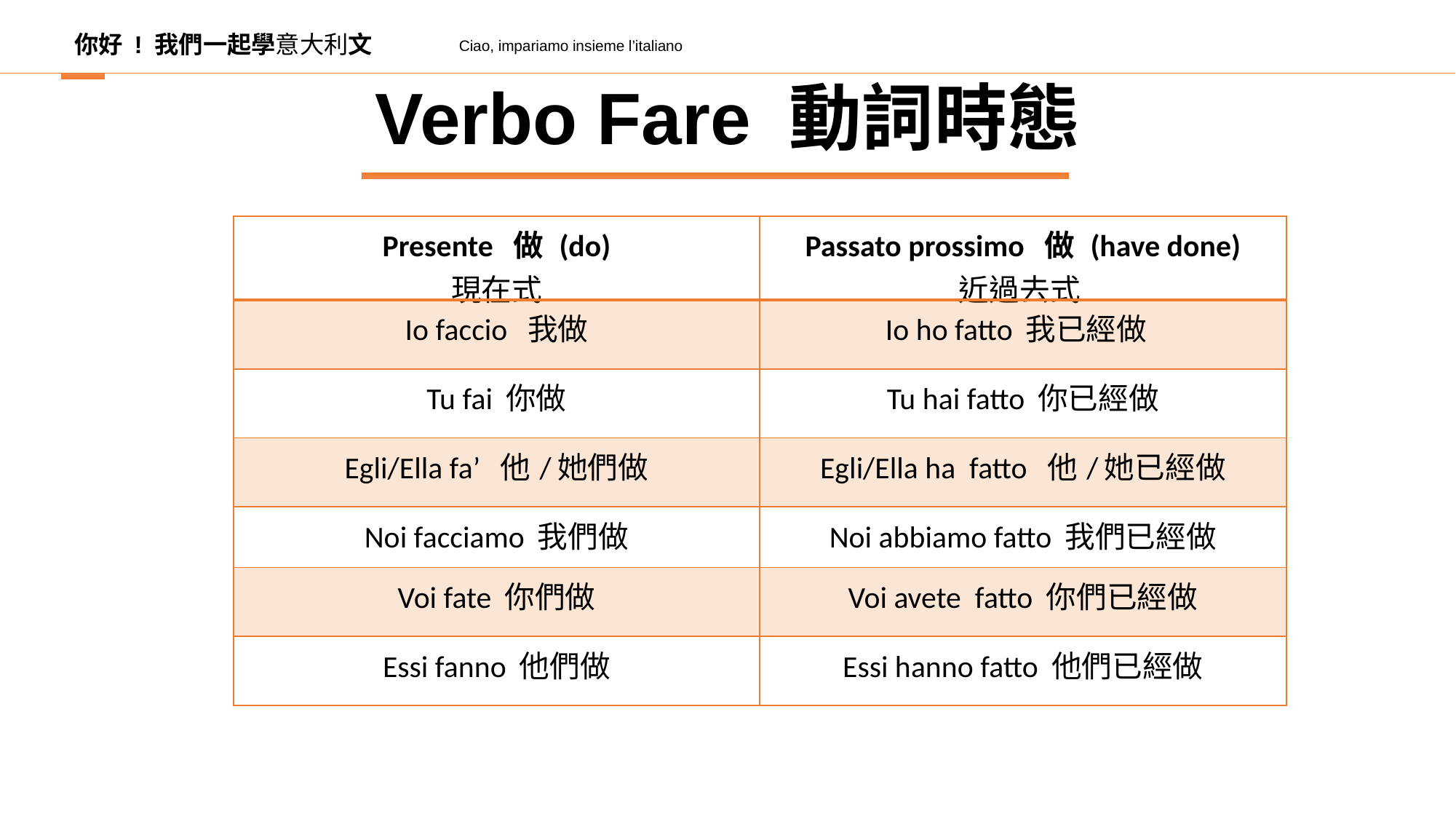

你好 ! 我們一起學意大利文
Ciao, impariamo insieme l’italiano

Verbo Fare 動詞時態

| Presente 做 (do) 現在式 | Passato prossimo 做 (have done) 近過去式 |
| --- | --- |
| Io faccio 我做 | Io ho fatto 我已經做 |
| Tu fai 你做 | Tu hai fatto 你已經做 |
| Egli/Ella fa’ 他/她們做 | Egli/Ella ha fatto 他/她已經做 |
| Noi facciamo 我們做 | Noi abbiamo fatto 我們已經做 |
| Voi fate 你們做 | Voi avete fatto 你們已經做 |
| Essi fanno 他們做 | Essi hanno fatto 他們已經做 |